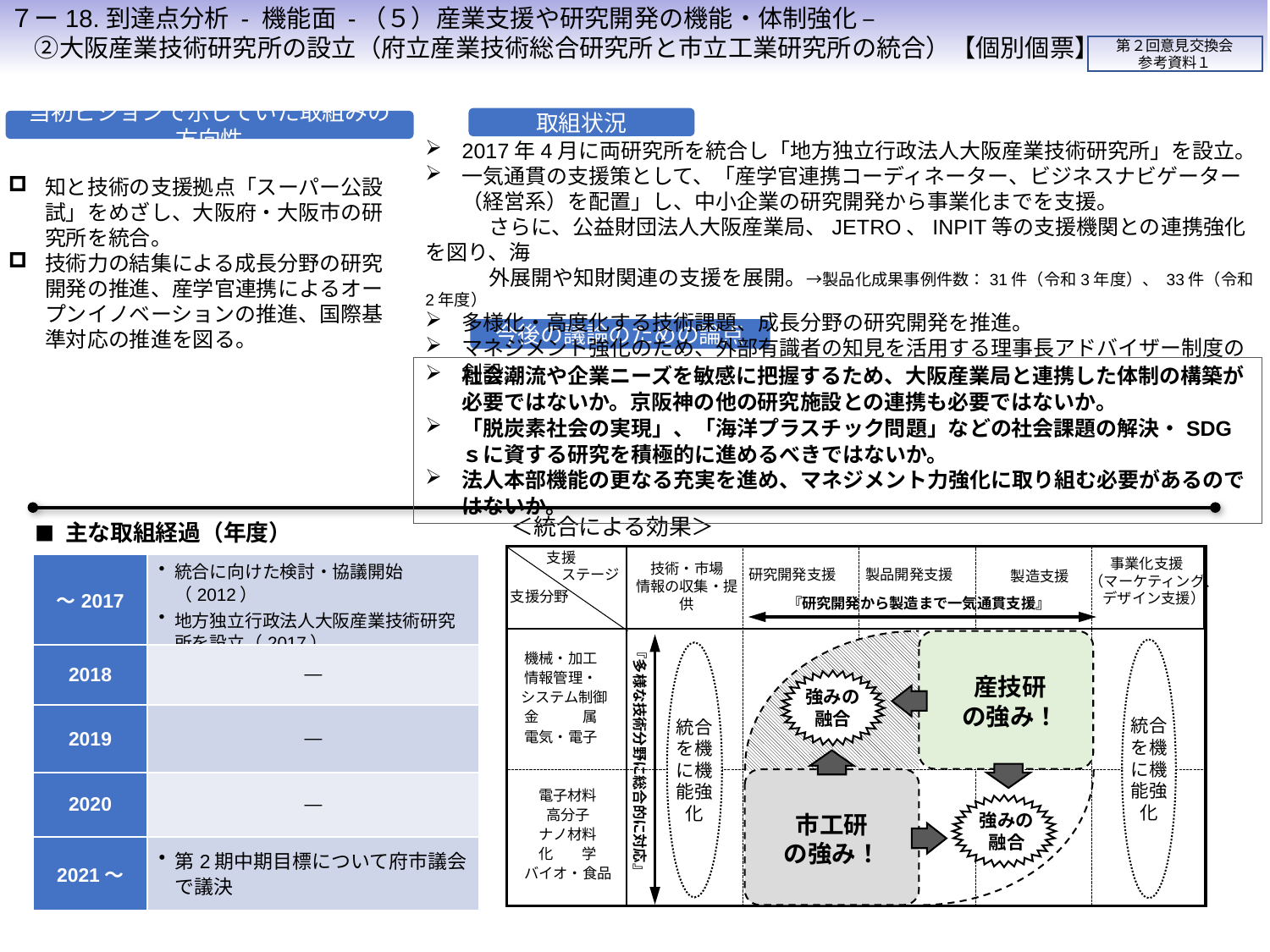

７ー18.到達点分析 - 機能面 -（５）産業支援や研究開発の機能・体制強化 –
　②大阪産業技術研究所の設立（府立産業技術総合研究所と市立工業研究所の統合）【個別個票】
第２回意見交換会
参考資料１
取組状況
当初ビジョンで示していた取組みの方向性
2017年4月に両研究所を統合し「地方独立行政法人大阪産業技術研究所」を設立。
一気通貫の支援策として、「産学官連携コーディネーター、ビジネスナビゲーター（経営系）を配置」し、中小企業の研究開発から事業化までを支援。
　　　さらに、公益財団法人大阪産業局、JETRO、INPIT等の支援機関との連携強化を図り、海
　　　外展開や知財関連の支援を展開。→製品化成果事例件数：31件（令和3年度）、 33件（令和2年度）
多様化・高度化する技術課題、成長分野の研究開発を推進。
マネジメント強化のため、外部有識者の知見を活用する理事長アドバイザー制度の創設。
知と技術の支援拠点「スーパー公設試」をめざし、大阪府・大阪市の研究所を統合。
技術力の結集による成長分野の研究開発の推進、産学官連携によるオープンイノベーションの推進、国際基準対応の推進を図る。
今後の議論のための論点
社会潮流や企業ニーズを敏感に把握するため、大阪産業局と連携した体制の構築が必要ではないか。京阪神の他の研究施設との連携も必要ではないか。
「脱炭素社会の実現」、「海洋プラスチック問題」などの社会課題の解決・SDGｓに資する研究を積極的に進めるべきではないか。
法人本部機能の更なる充実を進め、マネジメント力強化に取り組む必要があるのではないか。
＜統合による効果＞
■ 主な取組経過（年度）

支援
　ステージ
事業化支援
（マーケティング、
　デザイン支援）
技術・市場
情報の収集・提供
研究開発支援
製品開発支援
製造支援

支援分野
『研究開発から製造まで一気通貫支援』

統合を機に機能強化
『多様な技術分野に総合的に対応』
統合を機に機能強化
機械・加工
情報管理・
 システム制御
金　　　属
電気・電子

産技研
の強み！
強みの
融合

電子材料
高分子
ナノ材料
化　　学
バイオ・食品

強みの
融合
市工研
の強み！

| ～2017 | 統合に向けた検討・協議開始（2012） 地方独立行政法人大阪産業技術研究所を設立（2017） |
| --- | --- |
| 2018 | ― |
| 2019 | ― |
| 2020 | ― |
| 2021～ | 第2期中期目標について府市議会で議決 |